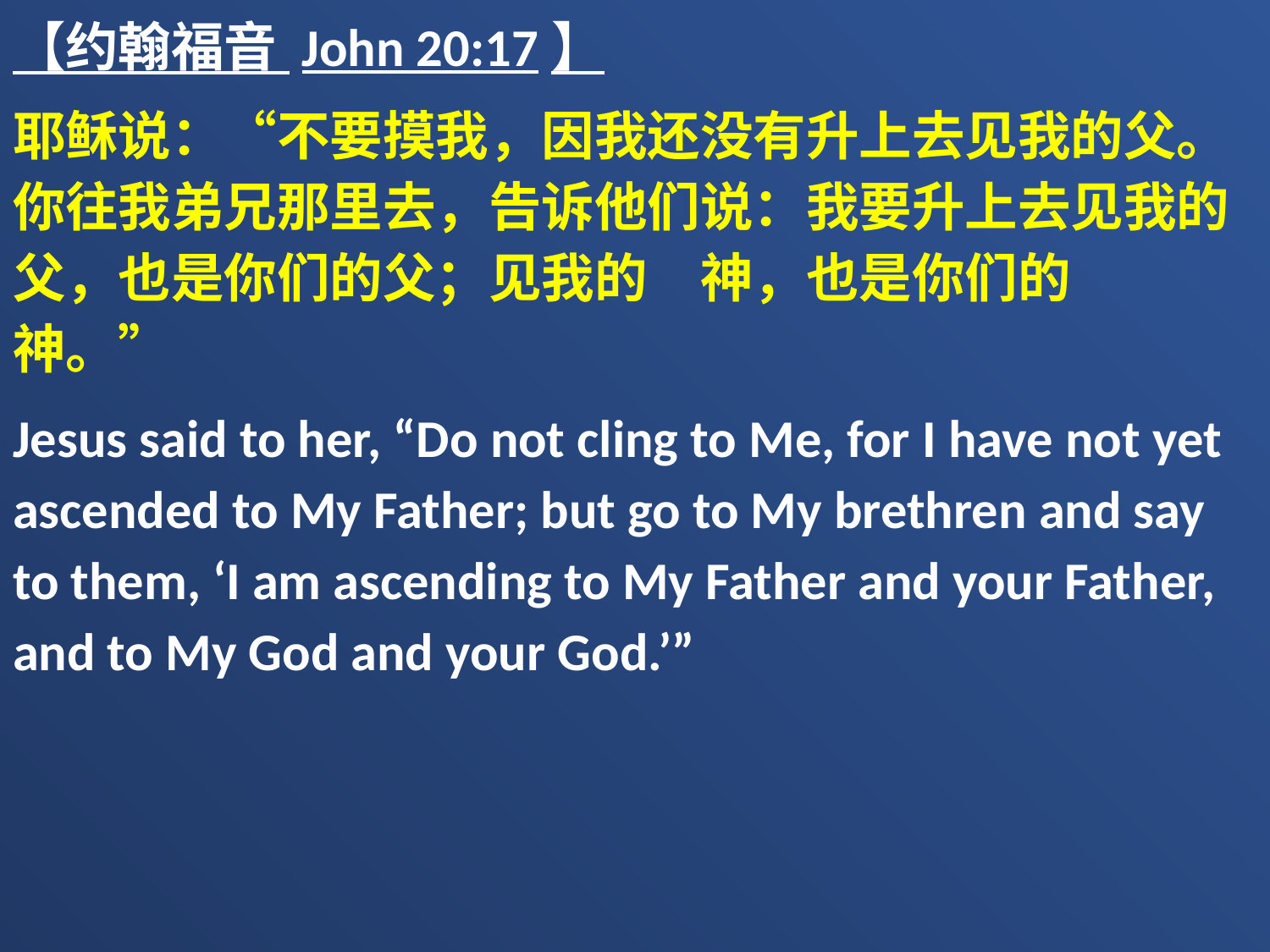

【约翰福音 John 20:17】
耶稣说：“不要摸我，因我还没有升上去见我的父。你往我弟兄那里去，告诉他们说：我要升上去见我的父，也是你们的父；见我的　神，也是你们的　神。”
Jesus said to her, “Do not cling to Me, for I have not yet ascended to My Father; but go to My brethren and say to them, ‘I am ascending to My Father and your Father, and to My God and your God.’”